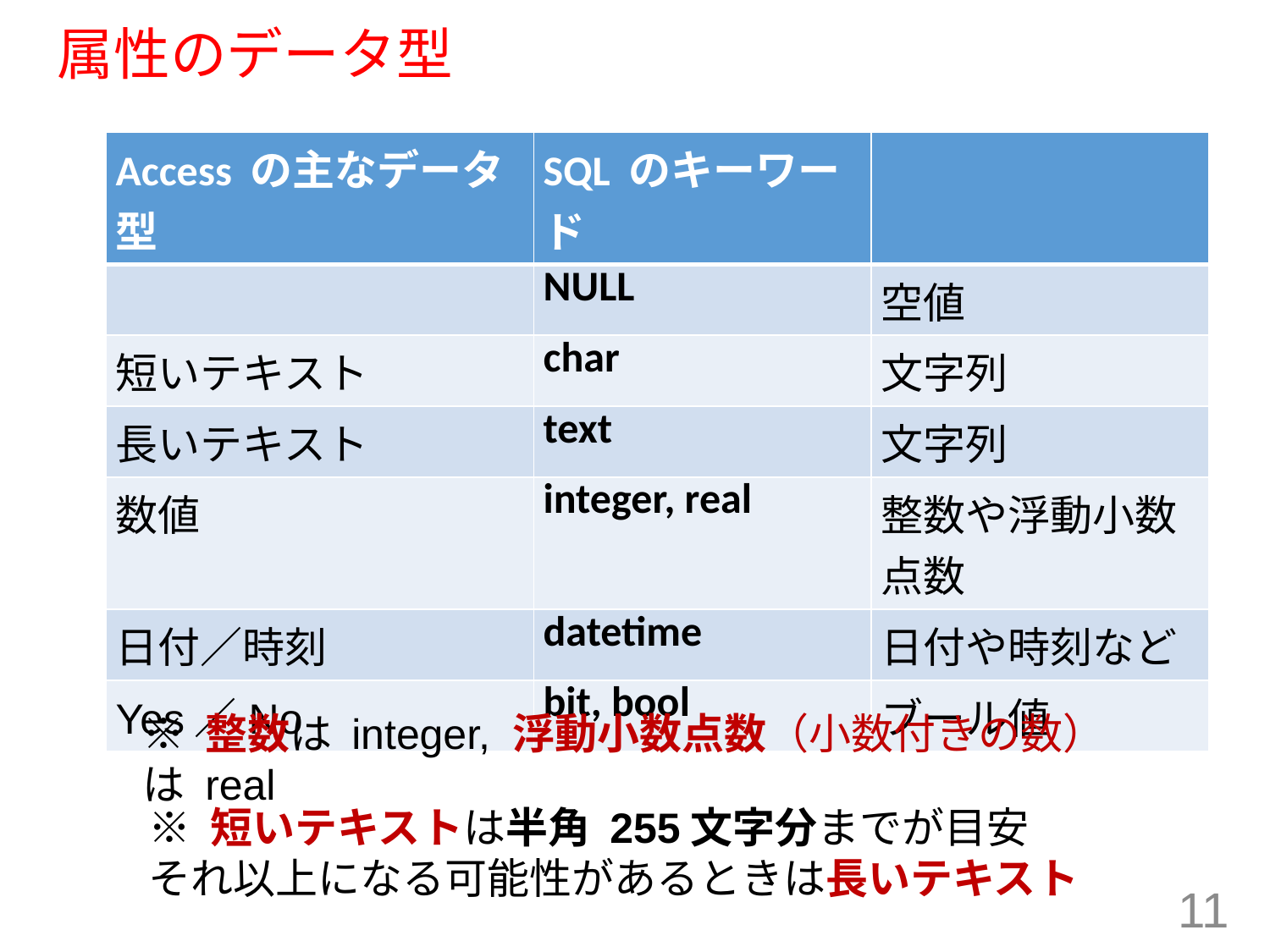

# 属性のデータ型
| Access の主なデータ型 | SQL のキーワード |  |
| --- | --- | --- |
|  | NULL | 空値 |
| 短いテキスト | char | 文字列 |
| 長いテキスト | text | 文字列 |
| 数値 | integer, real | 整数や浮動小数点数 |
| 日付／時刻 | datetime | 日付や時刻など |
| Yes／No | bit, bool | ブール値 |
※ 整数は integer, 浮動小数点数（小数付きの数）は real
※ 短いテキストは半角 255文字分までが目安
それ以上になる可能性があるときは長いテキスト
11